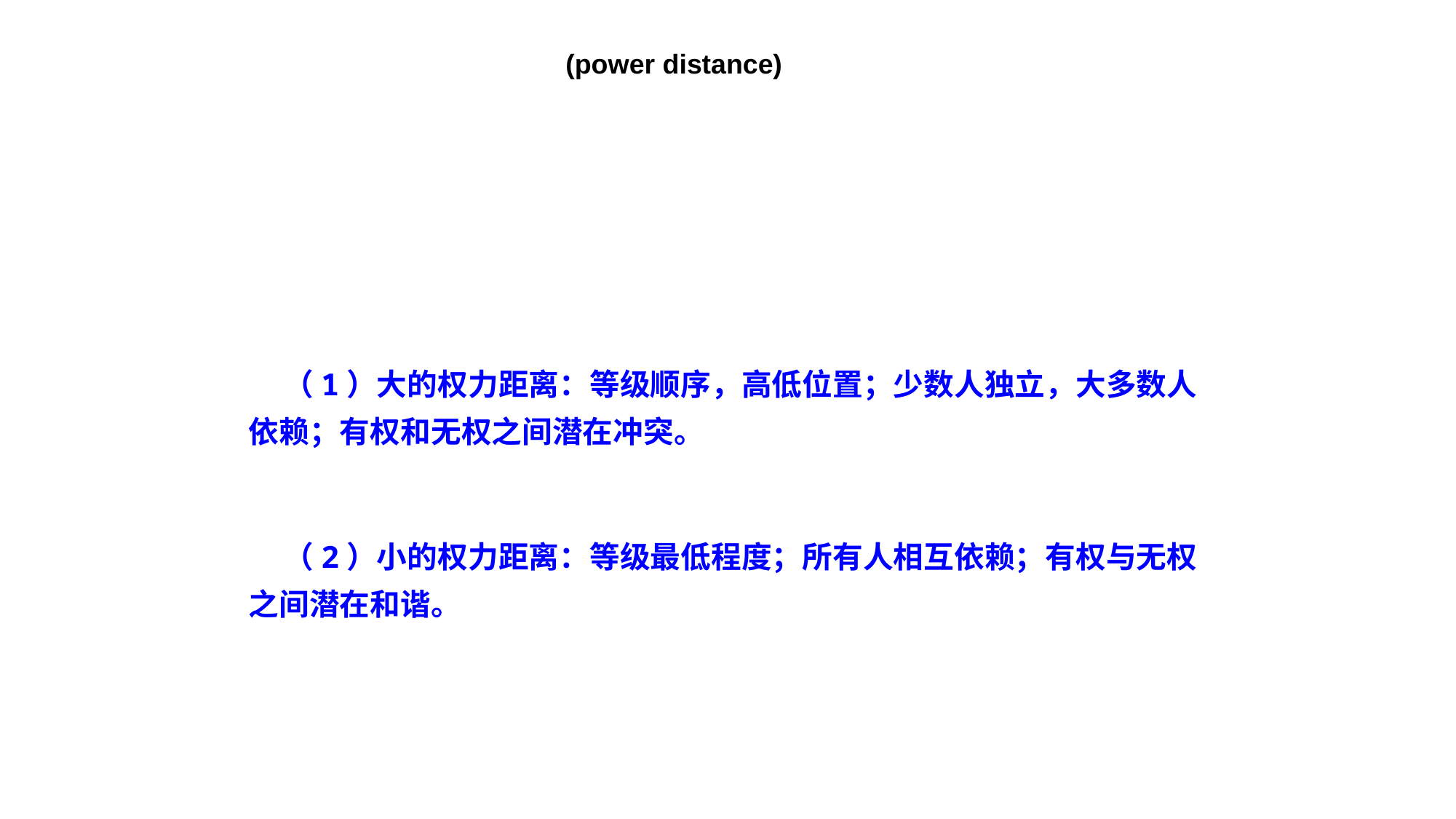

权力距离(power distance)
    （1）大的权力距离：等级顺序，高低位置；少数人独立，大多数人依赖；有权和无权之间潜在冲突。
    （2）小的权力距离：等级最低程度；所有人相互依赖；有权与无权之间潜在和谐。